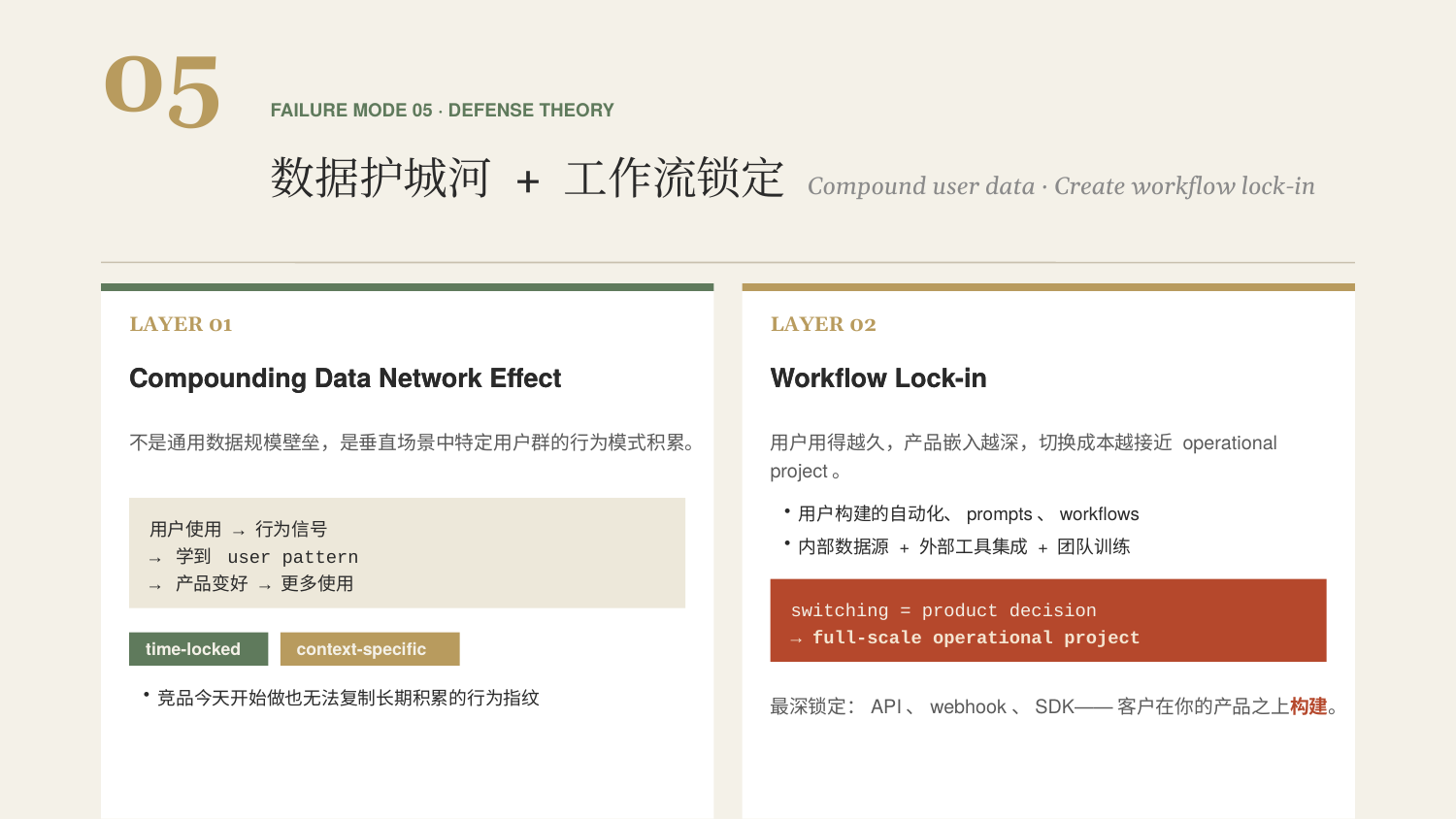

05
FAILURE MODE 05 · DEFENSE THEORY

数据护城河 + 工作流锁定 Compound user data · Create workflow lock-in

LAYER 01
LAYER 02
Compounding Data Network Effect
Compounding Data Network Effect
Workflow Lock-in
Workflow Lock-in
不是通用数据规模壁垒，是垂直场景中特定用户群的行为模式积累。
用户用得越久，产品嵌入越深，切换成本越接近 operational project。

用户构建的自动化、prompts、workflows
内部数据源 + 外部工具集成 + 团队训练
用户使用 → 行为信号
→ 学到 user pattern
→ 产品变好 → 更多使用

switching = product decision
→ full-scale operational project

time-locked
context-specific
竞品今天开始做也无法复制长期积累的行为指纹
最深锁定：API、webhook、SDK——客户在你的产品之上构建。